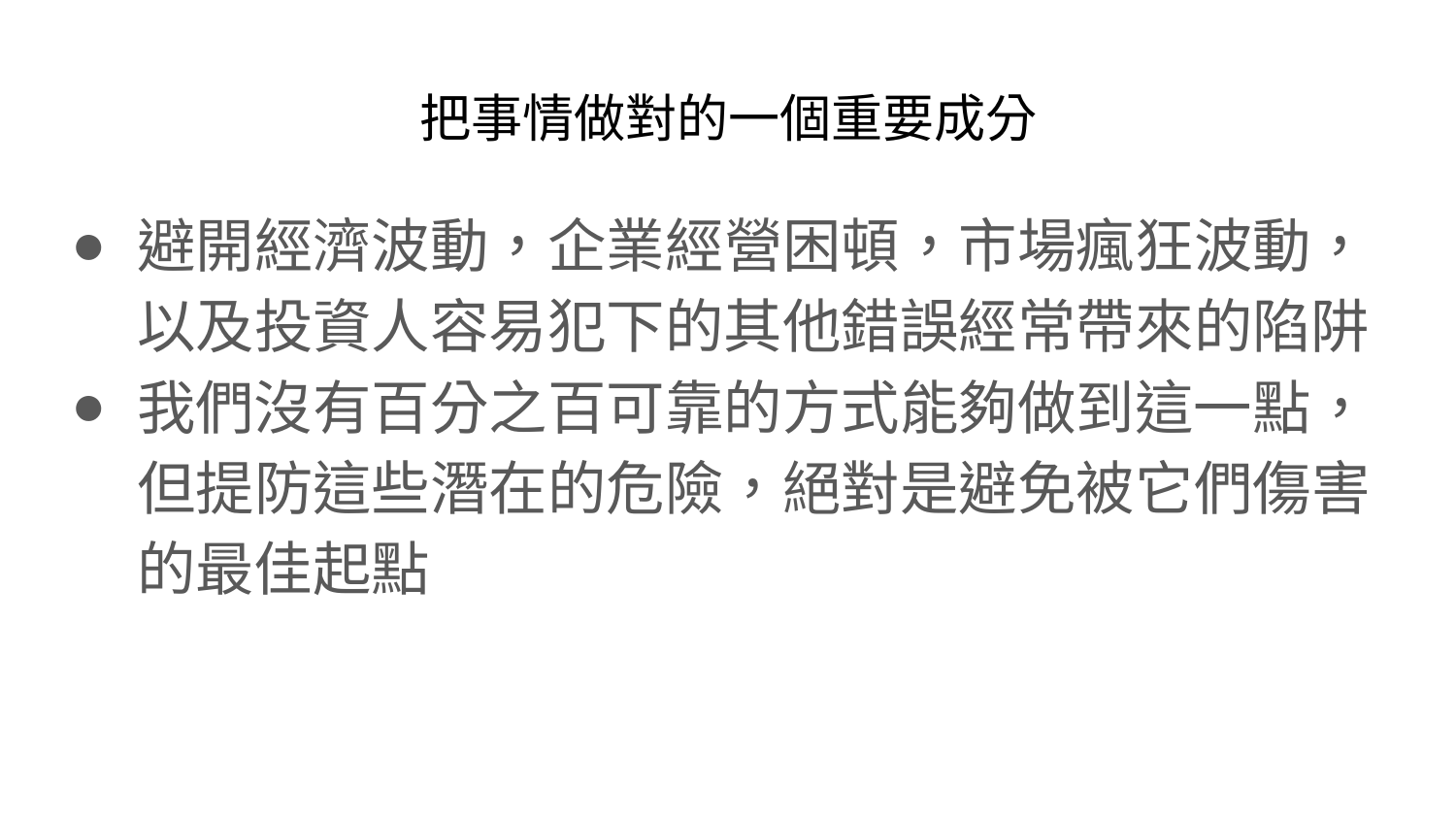

# 把事情做對的一個重要成分
避開經濟波動，企業經營困頓，市場瘋狂波動，以及投資人容易犯下的其他錯誤經常帶來的陷阱
我們沒有百分之百可靠的方式能夠做到這一點，但提防這些潛在的危險，絕對是避免被它們傷害的最佳起點